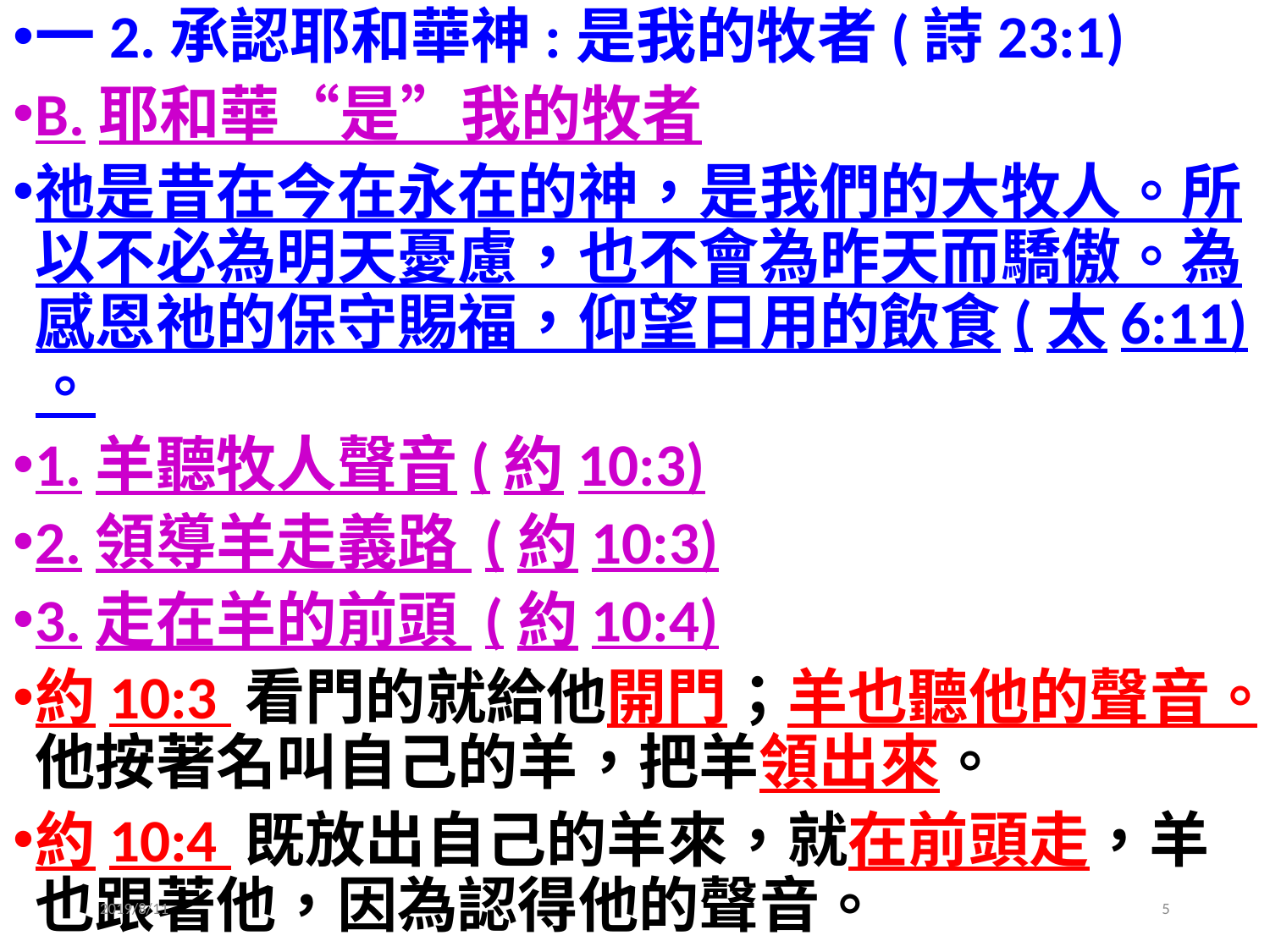

一2.承認耶和華神:是我的牧者(詩23:1)
B.耶和華“是”我的牧者
祂是昔在今在永在的神，是我們的大牧人。所以不必為明天憂慮，也不會為昨天而驕傲。為感恩祂的保守賜福，仰望日用的飲食(太6:11) 。
1.羊聽牧人聲音(約10:3)
2.領導羊走義路 (約10:3)
3.走在羊的前頭 (約10:4)
約10:3 看門的就給他開門；羊也聽他的聲音。他按著名叫自己的羊，把羊領出來。
約10:4 既放出自己的羊來，就在前頭走，羊也跟著他，因為認得他的聲音。

2019/8/11
5